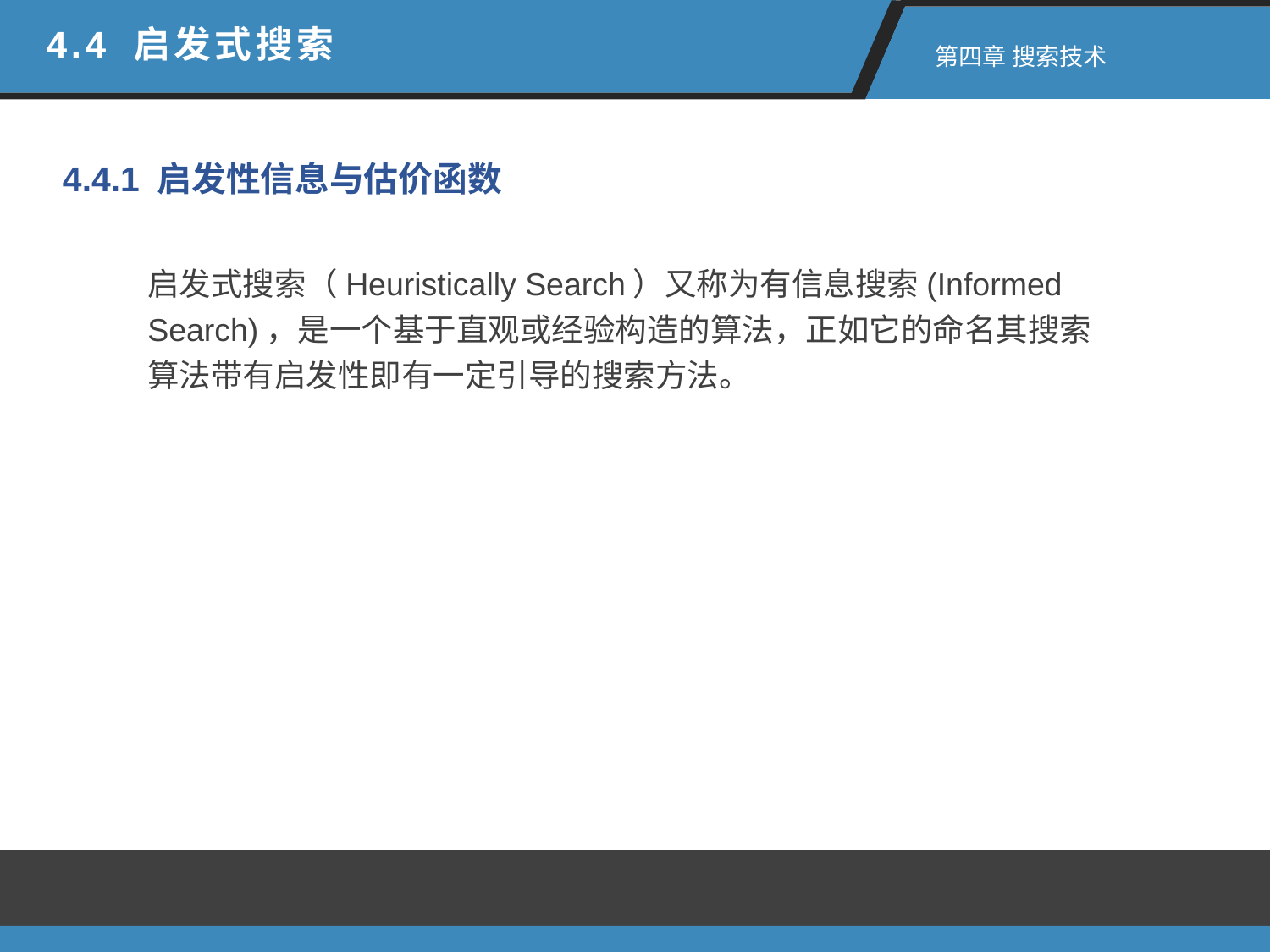

4.4 启发式搜索
  第四章 搜索技术
4.4.1 启发性信息与估价函数
启发式搜索（Heuristically Search）又称为有信息搜索(Informed Search)，是一个基于直观或经验构造的算法，正如它的命名其搜索算法带有启发性即有一定引导的搜索方法。